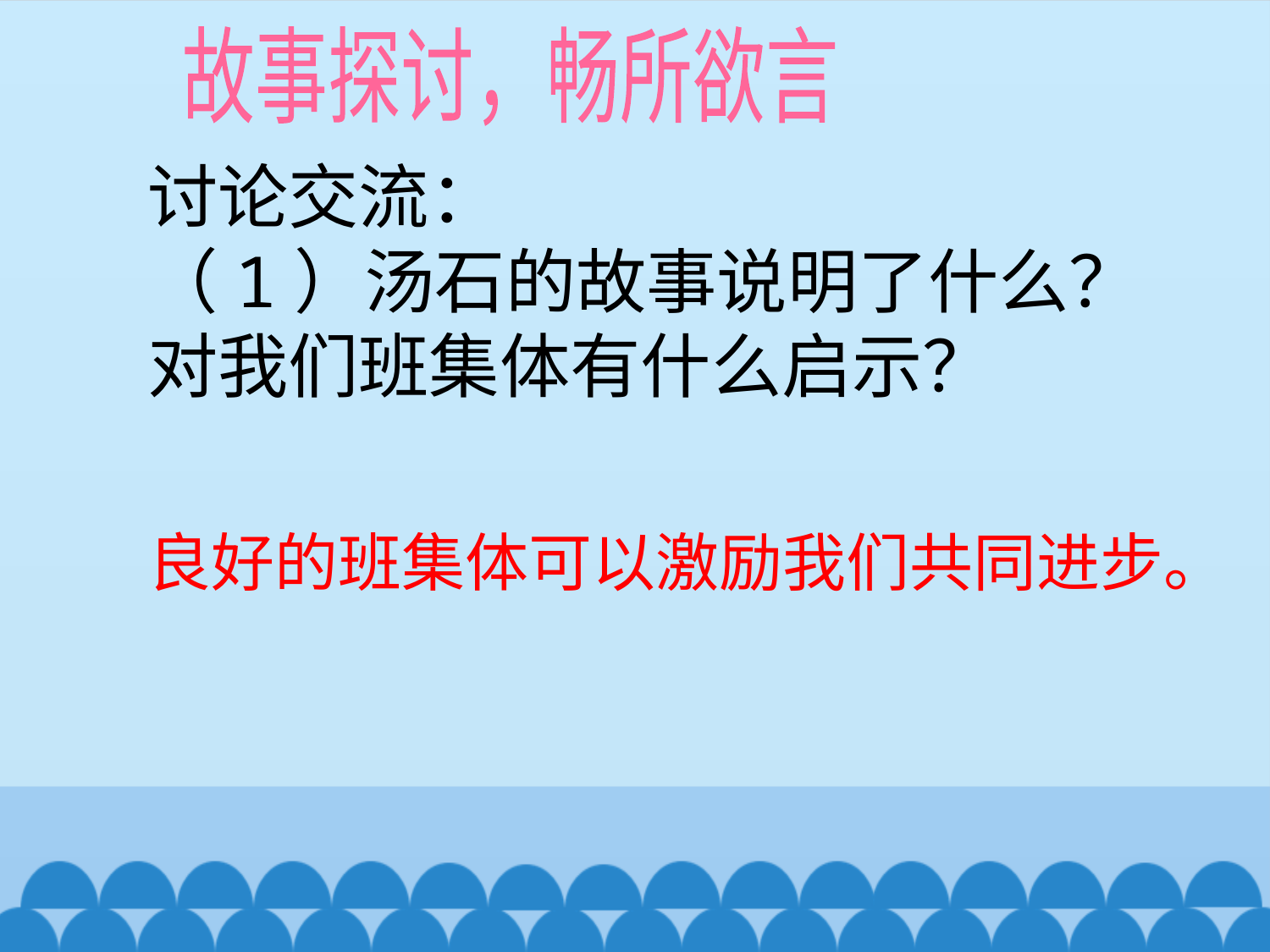

故事探讨，畅所欲言
讨论交流：
（1）汤石的故事说明了什么？对我们班集体有什么启示？

良好的班集体可以激励我们共同进步。